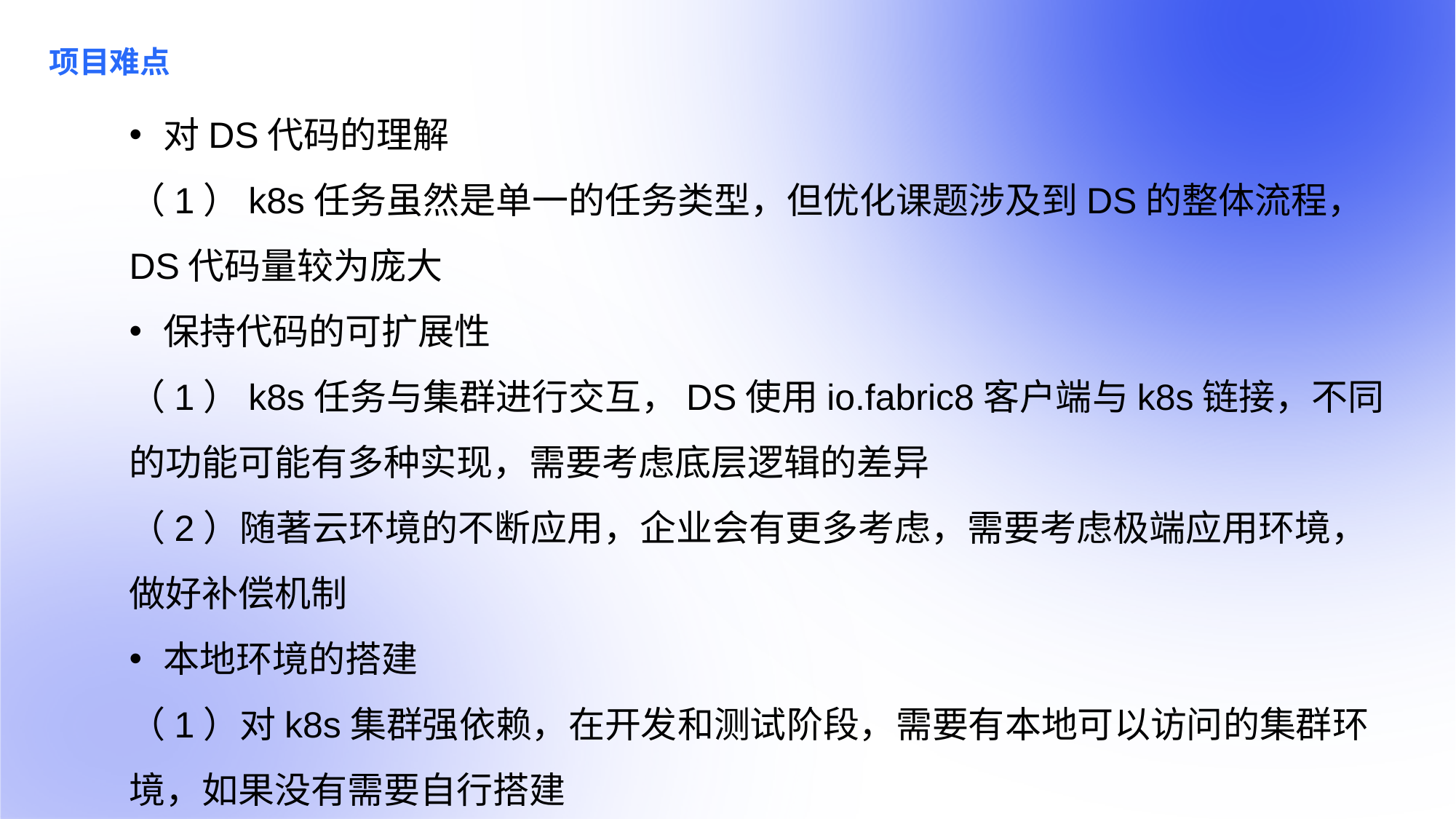

项目难点
对DS代码的理解
（1）k8s任务虽然是单一的任务类型，但优化课题涉及到DS的整体流程，DS代码量较为庞大
保持代码的可扩展性
（1）k8s任务与集群进行交互，DS使用io.fabric8客户端与k8s链接，不同的功能可能有多种实现，需要考虑底层逻辑的差异
（2）随著云环境的不断应用，企业会有更多考虑，需要考虑极端应用环境，做好补偿机制
本地环境的搭建
（1）对k8s集群强依赖，在开发和测试阶段，需要有本地可以访问的集群环境，如果没有需要自行搭建